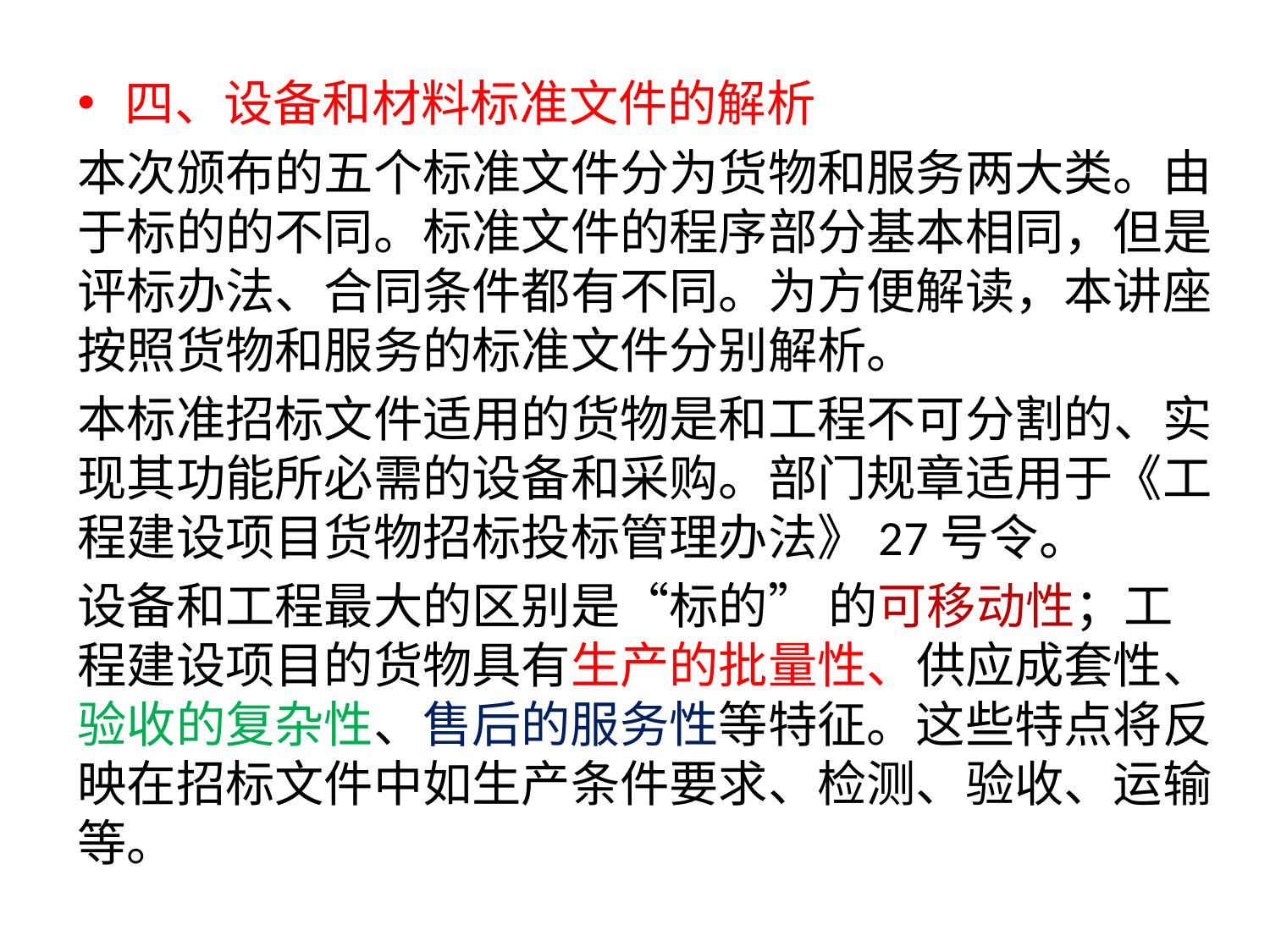

四、设备和材料标准文件的解析
本次颁布的五个标准文件分为货物和服务两大类。由于标的的不同。标准文件的程序部分基本相同，但是评标办法、合同条件都有不同。为方便解读，本讲座按照货物和服务的标准文件分别解析。
本标准招标文件适用的货物是和工程不可分割的、实现其功能所必需的设备和采购。部门规章适用于《工程建设项目货物招标投标管理办法》27号令。
设备和工程最大的区别是“标的” 的可移动性；工程建设项目的货物具有生产的批量性、供应成套性、验收的复杂性、售后的服务性等特征。这些特点将反映在招标文件中如生产条件要求、检测、验收、运输等。